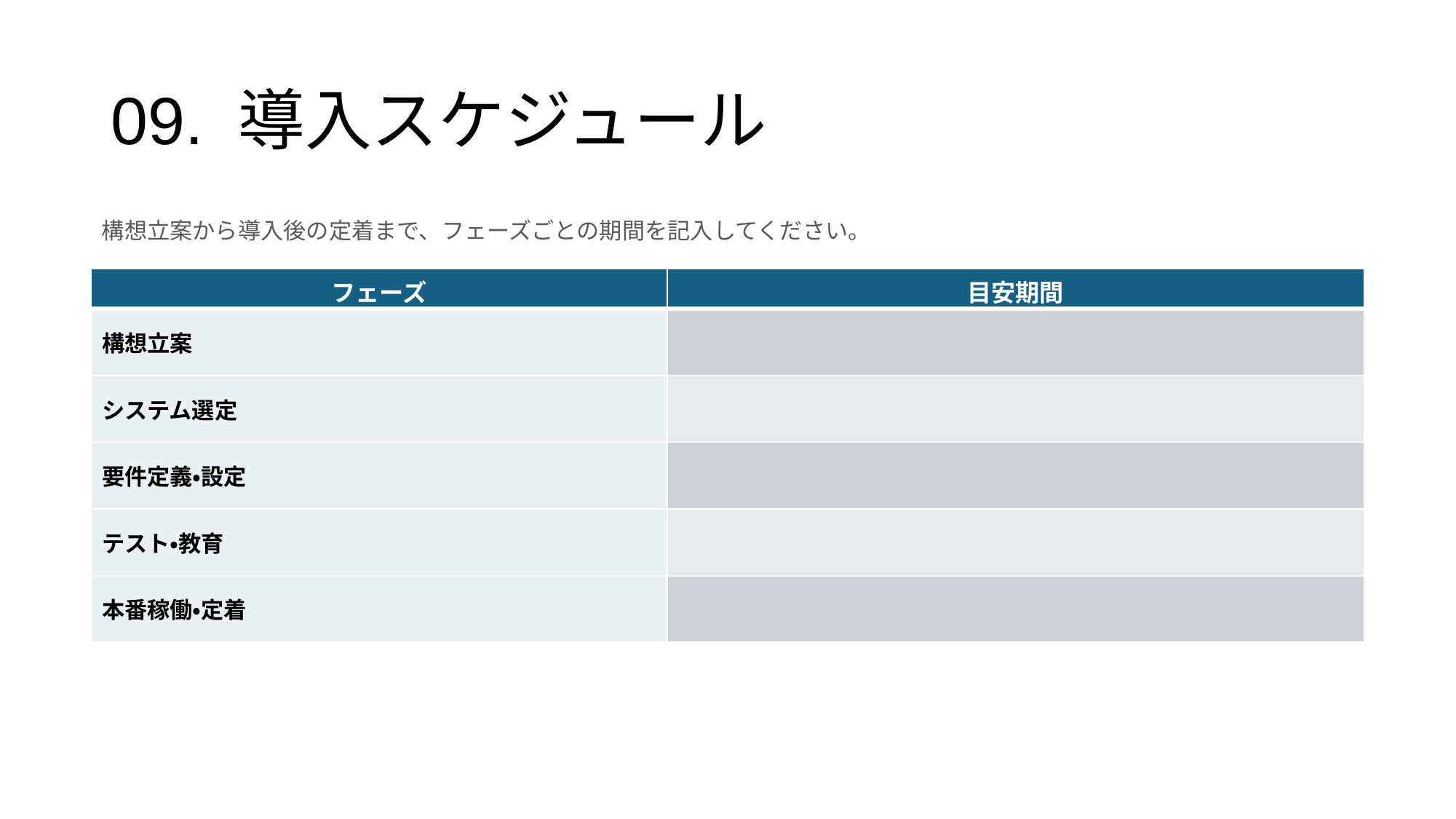

# 09. 導入スケジュール
構想立案から導入後の定着まで、フェーズごとの期間を記入してください。
| フェーズ | 目安期間 |
| --- | --- |
| 構想立案 |  |
| システム選定 |  |
| 要件定義・設定 |  |
| テスト・教育 |  |
| 本番稼働・定着 |  |